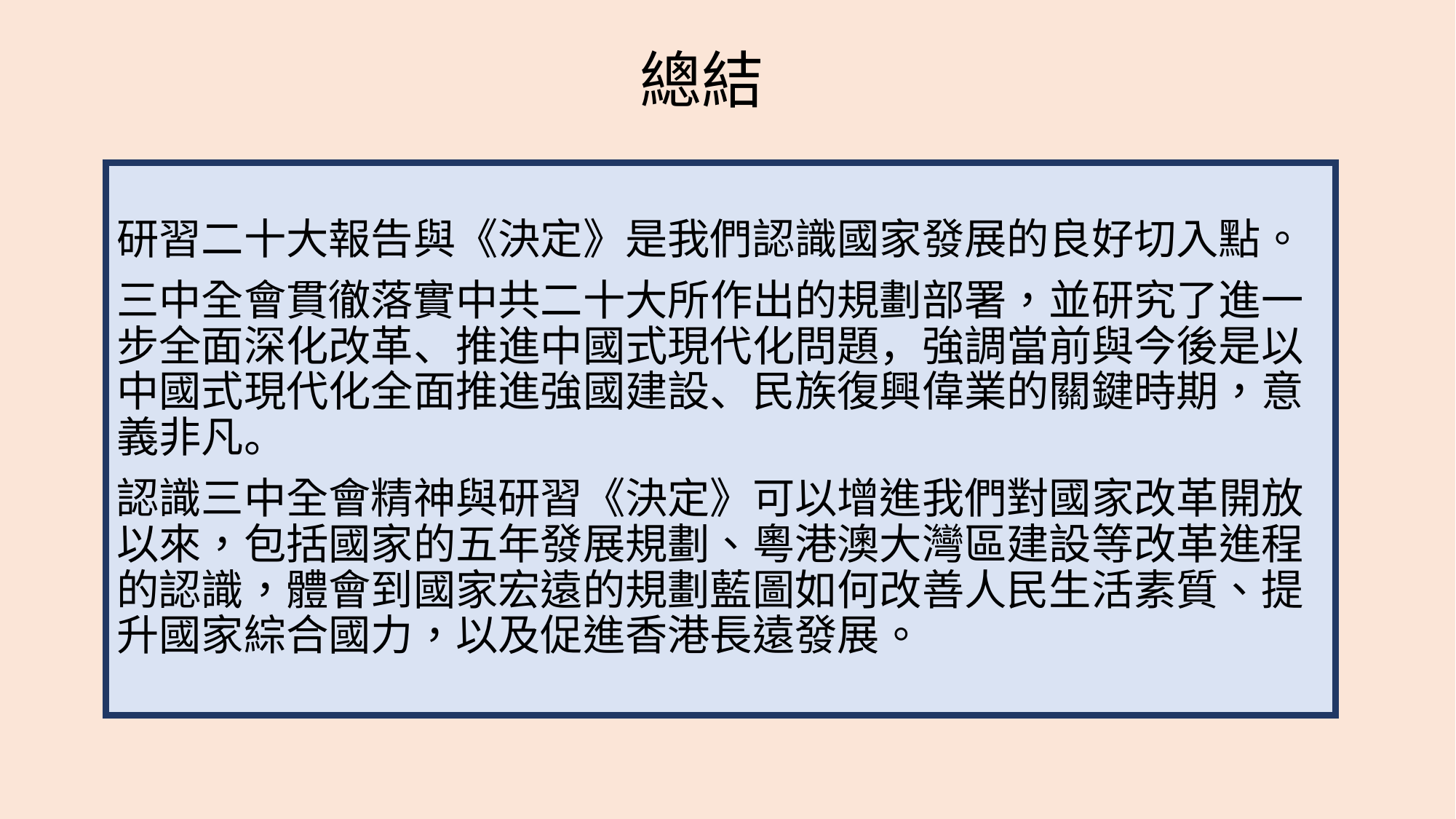

# 總結
研習二十大報告與《決定》是我們認識國家發展的良好切入點。
三中全會貫徹落實中共二十大所作出的規劃部署，並研究了進一步全面深化改革、推進中國式現代化問題，強調當前與今後是以中國式現代化全面推進強國建設、民族復興偉業的關鍵時期，意義非凡。
認識三中全會精神與研習《決定》可以增進我們對國家改革開放以來，包括國家的五年發展規劃、粵港澳大灣區建設等改革進程的認識，體會到國家宏遠的規劃藍圖如何改善人民生活素質、提升國家綜合國力，以及促進香港長遠發展。